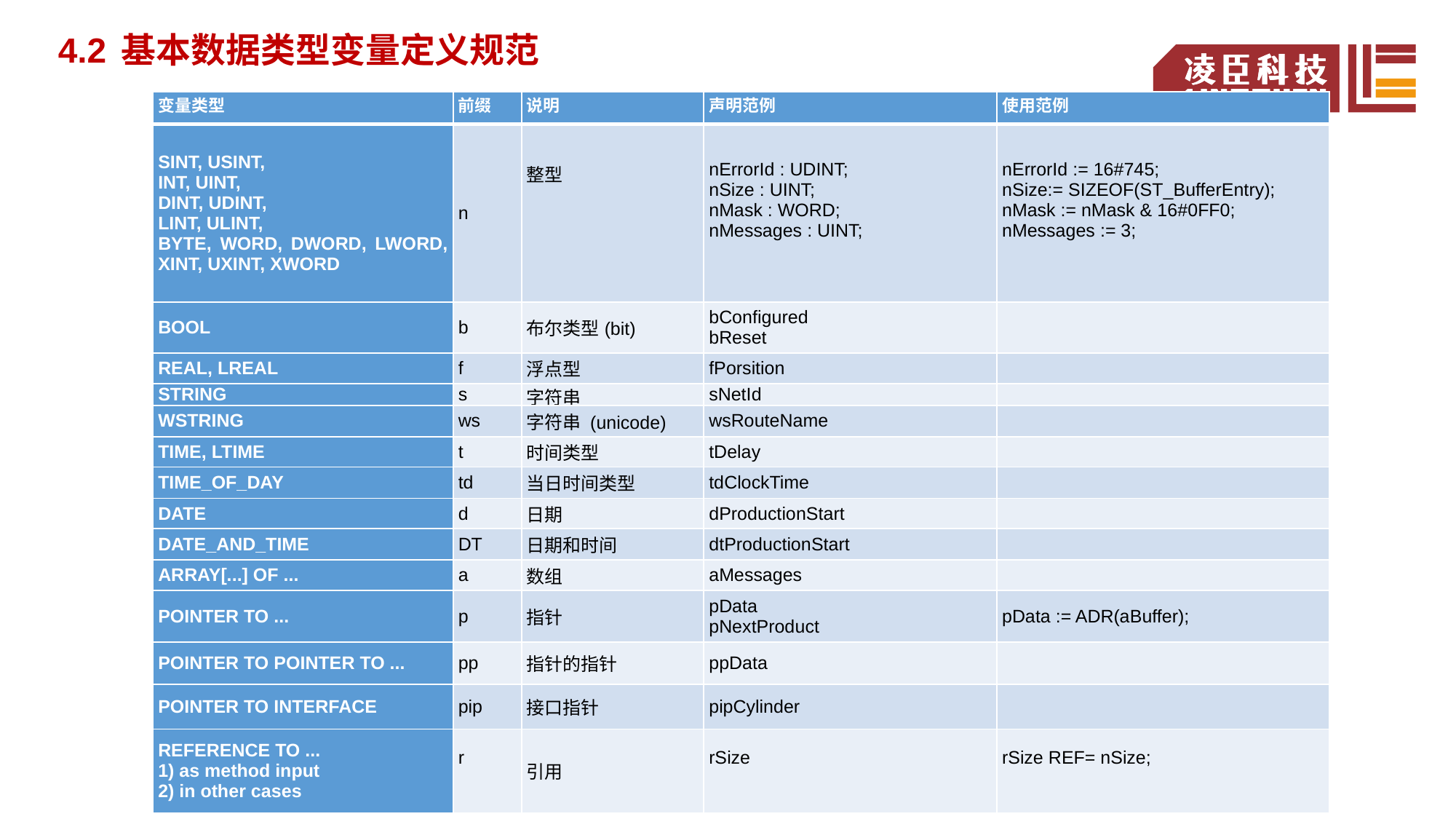

4.2
基本数据类型变量定义规范

2.4
| 变量类型 | 前缀 | 说明 | 声明范例 | 使用范例 |
| --- | --- | --- | --- | --- |
| SINT, USINT, INT, UINT, DINT, UDINT, LINT, ULINT, BYTE, WORD, DWORD, LWORD, XINT, UXINT, XWORD | n | 整型 | nErrorId : UDINT; nSize : UINT; nMask : WORD; nMessages : UINT; | nErrorId := 16#745; nSize:= SIZEOF(ST\_BufferEntry); nMask := nMask & 16#0FF0; nMessages := 3; |
| BOOL | b | 布尔类型(bit) | bConfigured bReset |  |
| REAL, LREAL | f | 浮点型 | fPorsition |  |
| STRING | s | 字符串 | sNetId |  |
| WSTRING | ws | 字符串 (unicode) | wsRouteName |  |
| TIME, LTIME | t | 时间类型 | tDelay |  |
| TIME\_OF\_DAY | td | 当日时间类型 | tdClockTime |  |
| DATE | d | 日期 | dProductionStart |  |
| DATE\_AND\_TIME | DT | 日期和时间 | dtProductionStart |  |
| ARRAY[...] OF ... | a | 数组 | aMessages |  |
| POINTER TO ... | p | 指针 | pData pNextProduct | pData := ADR(aBuffer); |
| POINTER TO POINTER TO ... | pp | 指针的指针 | ppData |  |
| POINTER TO INTERFACE | pip | 接口指针 | pipCylinder |  |
| REFERENCE TO ... 1) as method input 2) in other cases | r | 引用 | rSize | rSize REF= nSize; |